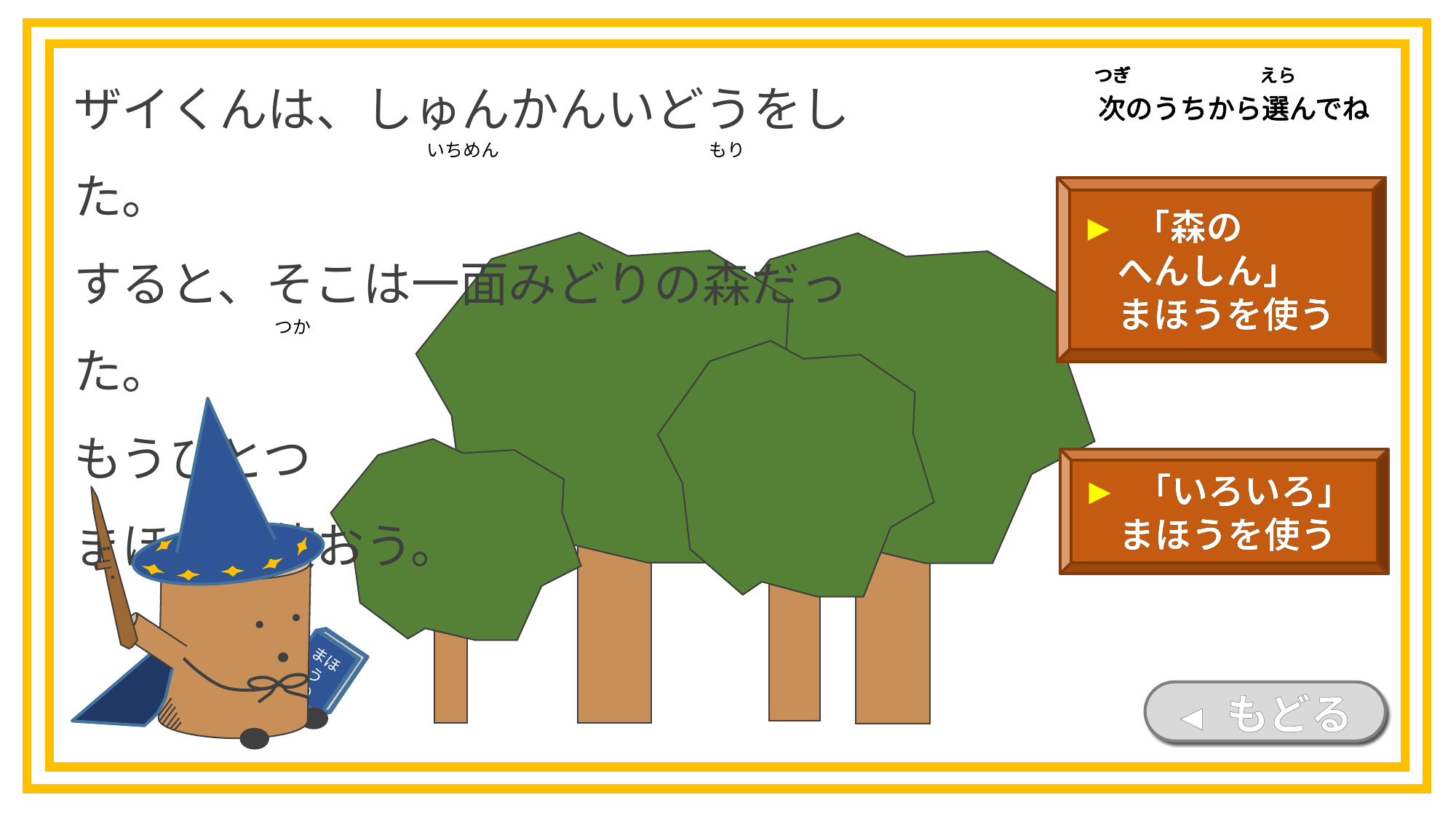

ザイくんは、しゅんかんいどうをした。
すると、そこは一面みどりの森だった。
もうひとつ
まほうを使おう。
つぎ
えら
次のうちから選んでね
つぎ
えら
次のうちから選んでね
つぎ
えら
次のうちから選んでね
つぎ
えら
次のうちから選んでね
もり
いちめん
► 「森の
　へんしん」
　まほうを使う

つか

まほう
の
本

► 「いろいろ」
　まほうを使う

◄ もどる